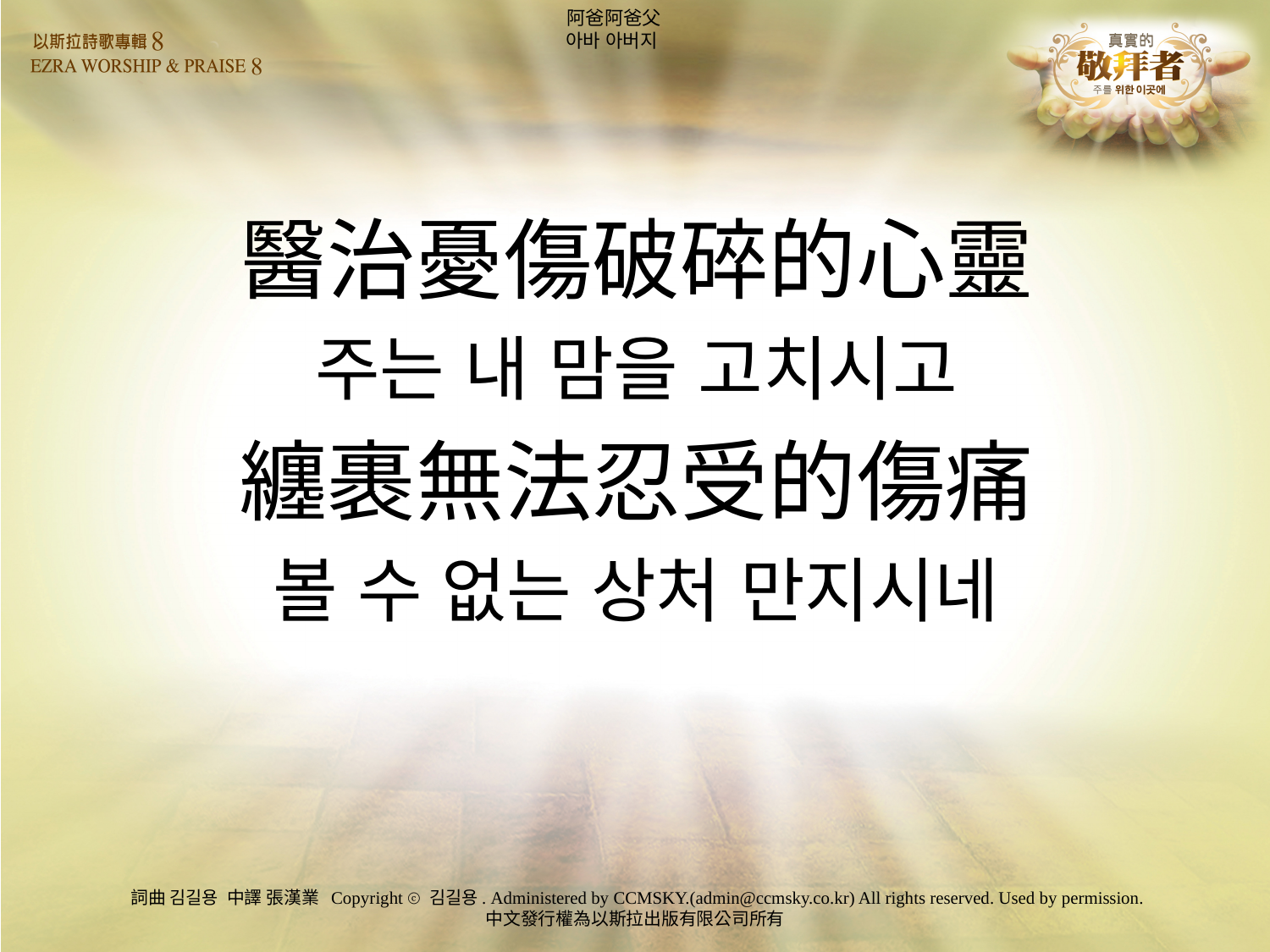

# 阿爸阿爸父 아바 아버지
醫治憂傷破碎的心靈
주는 내 맘을 고치시고
纏裹無法忍受的傷痛
볼 수 없는 상처 만지시네
詞曲 김길용  中譯 張漢業  Copyright ⓒ 김길용. Administered by CCMSKY.(admin@ccmsky.co.kr) All rights reserved. Used by permission.
中文發行權為以斯拉出版有限公司所有